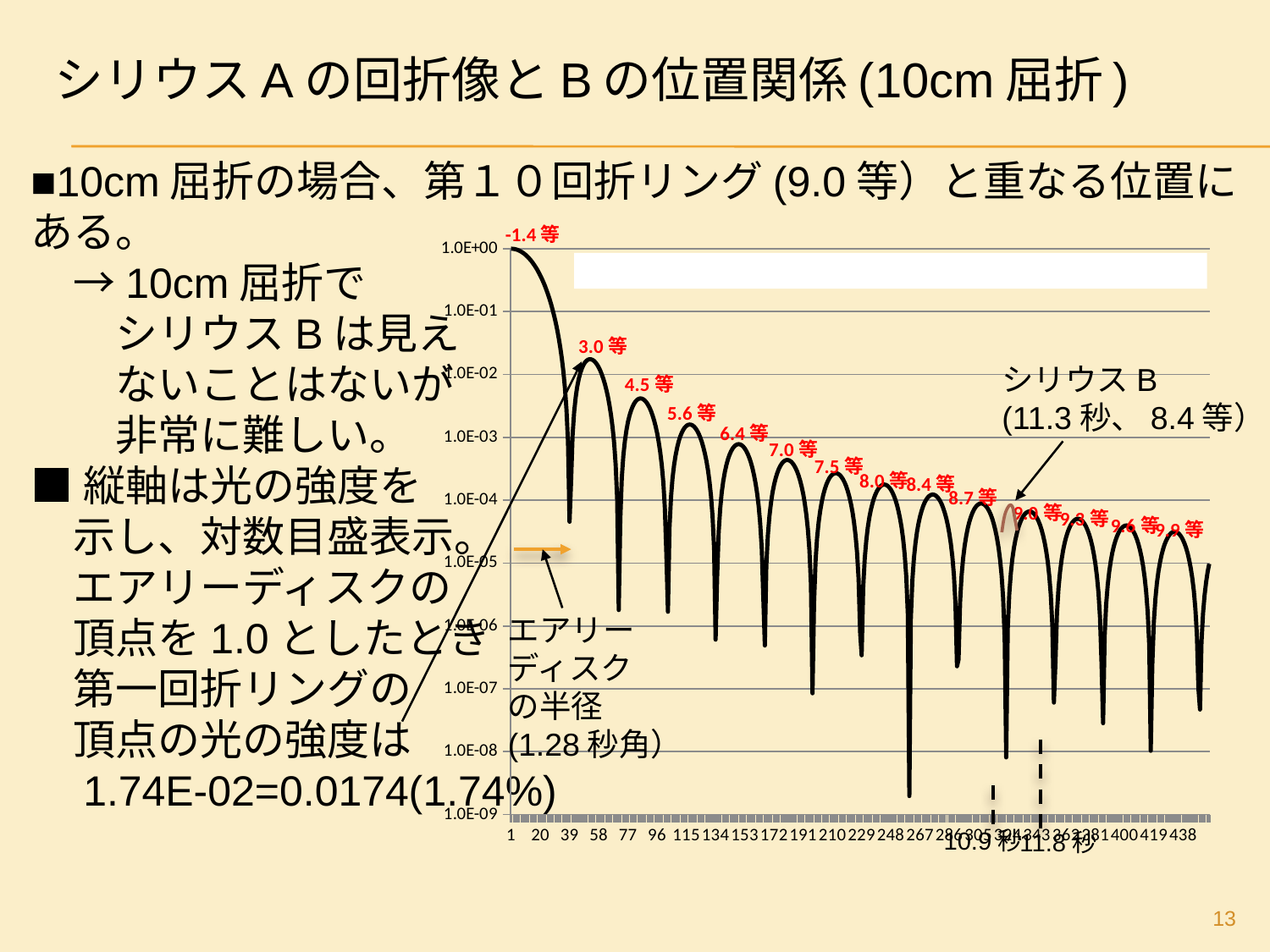

# シリウスAの回折像とBの位置関係(10cm屈折)
■10cm屈折の場合、第１０回折リング(9.0等）と重なる位置にある。
　→10cm屈折で
　　シリウスBは見え
　　ないことはないが
　　非常に難しい。
■縦軸は光の強度を
　示し、対数目盛表示。
　エアリーディスクの
　頂点を1.0としたとき
　第一回折リングの
　頂点の光の強度は
　1.74E-02=0.0174(1.74%)
-1.4等

### Chart

| Category |  |
|---|---|
3.0等
シリウスB
(11.3秒、8.4等）
4.5等
5.6等
6.4等
7.0等
7.5等
8.0等
8.4等
8.7等
9.0等
9.3等

9.6等
9.9等
エアリー
ディスク
の半径
(1.28秒角）
10.9秒
11.8秒
13